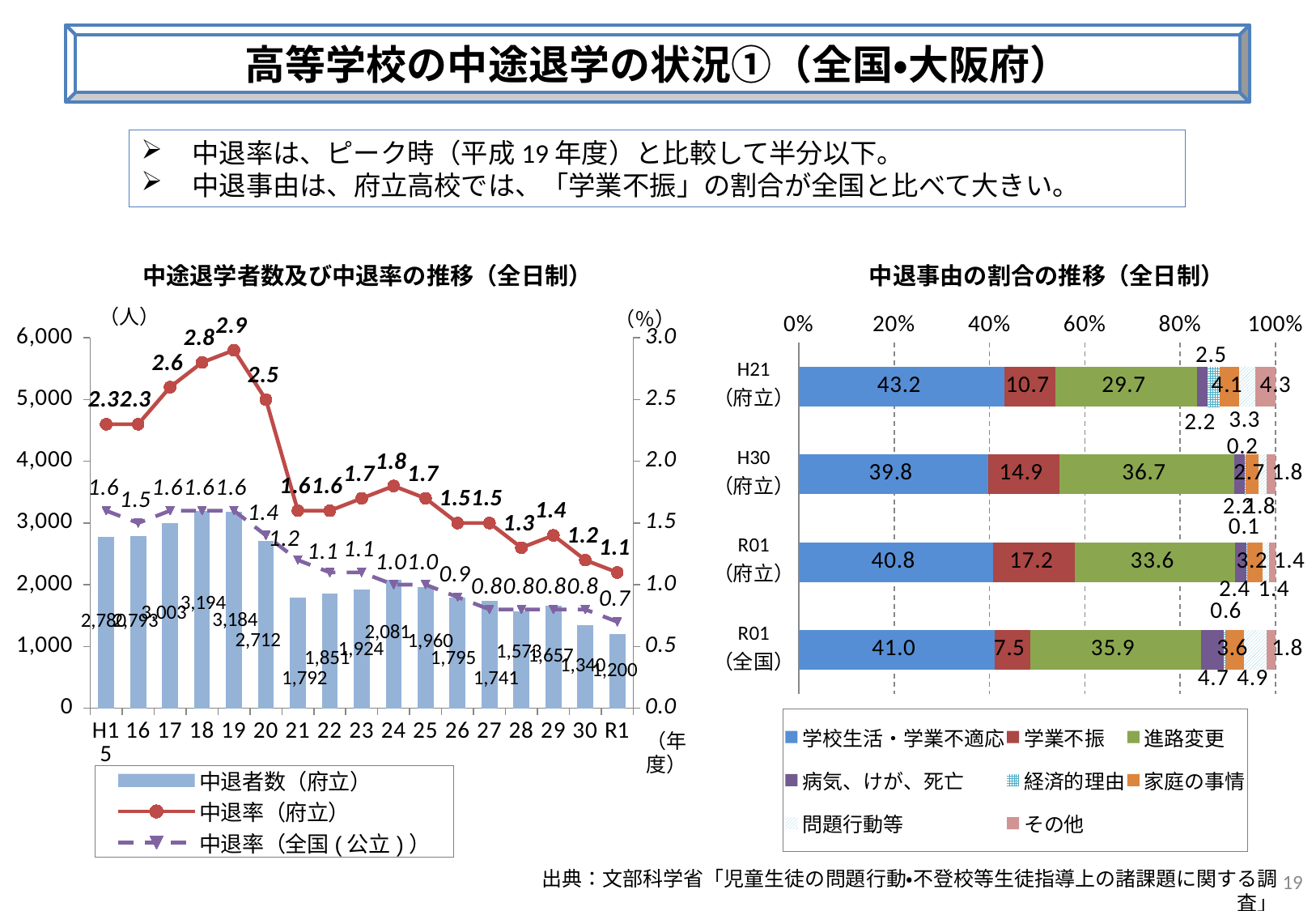

高等学校の中途退学の状況①（全国・大阪府）
　中退率は、ピーク時（平成19年度）と比較して半分以下。
　中退事由は、府立高校では、「学業不振」の割合が全国と比べて大きい。
中途退学者数及び中退率の推移（全日制）
中退事由の割合の推移（全日制）

### Chart

| Category | 学校生活・学業不適応 | 学業不振 | 進路変更 | 病気、けが、死亡 | 経済的理由 | 家庭の事情 | 問題行動等 | その他 |
|---|---|---|---|---|---|---|---|---|
| H21
（府立） | 43.2 | 10.7 | 29.7 | 2.2 | 2.5 | 4.1 | 3.3 | 4.3 |
| H30
（府立） | 39.8 | 14.9 | 36.7 | 2.2 | 0.2 | 2.7 | 1.8 | 1.8 |
| R01
（府立） | 40.8 | 17.2 | 33.6 | 2.4 | 0.1 | 3.2 | 1.4 | 1.4 |
| R01
（全国） | 41.0 | 7.5 | 35.9 | 4.7 | 0.6 | 3.6 | 4.9 | 1.8 |

### Chart

| Category | 中退者数（府立） | 中退率（府立） | 中退率（全国(公立)） |
|---|---|---|---|
| H15 | 2780.0 | 2.3 | 1.6 |
| 16  | 2793.0 | 2.3 | 1.5 |
| 17  | 3003.0 | 2.6 | 1.6 |
| 18  | 3194.0 | 2.8 | 1.6 |
| 19  | 3184.0 | 2.9 | 1.6 |
| 20  | 2712.0 | 2.5 | 1.4 |
| 21  | 1792.0 | 1.6 | 1.2 |
| 22  | 1851.0 | 1.6 | 1.1 |
| 23  | 1924.0 | 1.7 | 1.1 |
| 24  | 2081.0 | 1.8 | 1.0 |
| 25  | 1960.0 | 1.7 | 1.0 |
| 26  | 1795.0 | 1.5 | 0.9 |
| 27  | 1741.0 | 1.5 | 0.8 |
| 28  | 1573.0 | 1.3 | 0.8 |
| 29  | 1657.0 | 1.4 | 0.8 |
| 30  | 1340.0 | 1.2 | 0.8 |
| R1 | 1200.0 | 1.1 | 0.7 |
（人）
（％）
（年度）
19
出典：文部科学省「児童生徒の問題行動・不登校等生徒指導上の諸課題に関する調査」